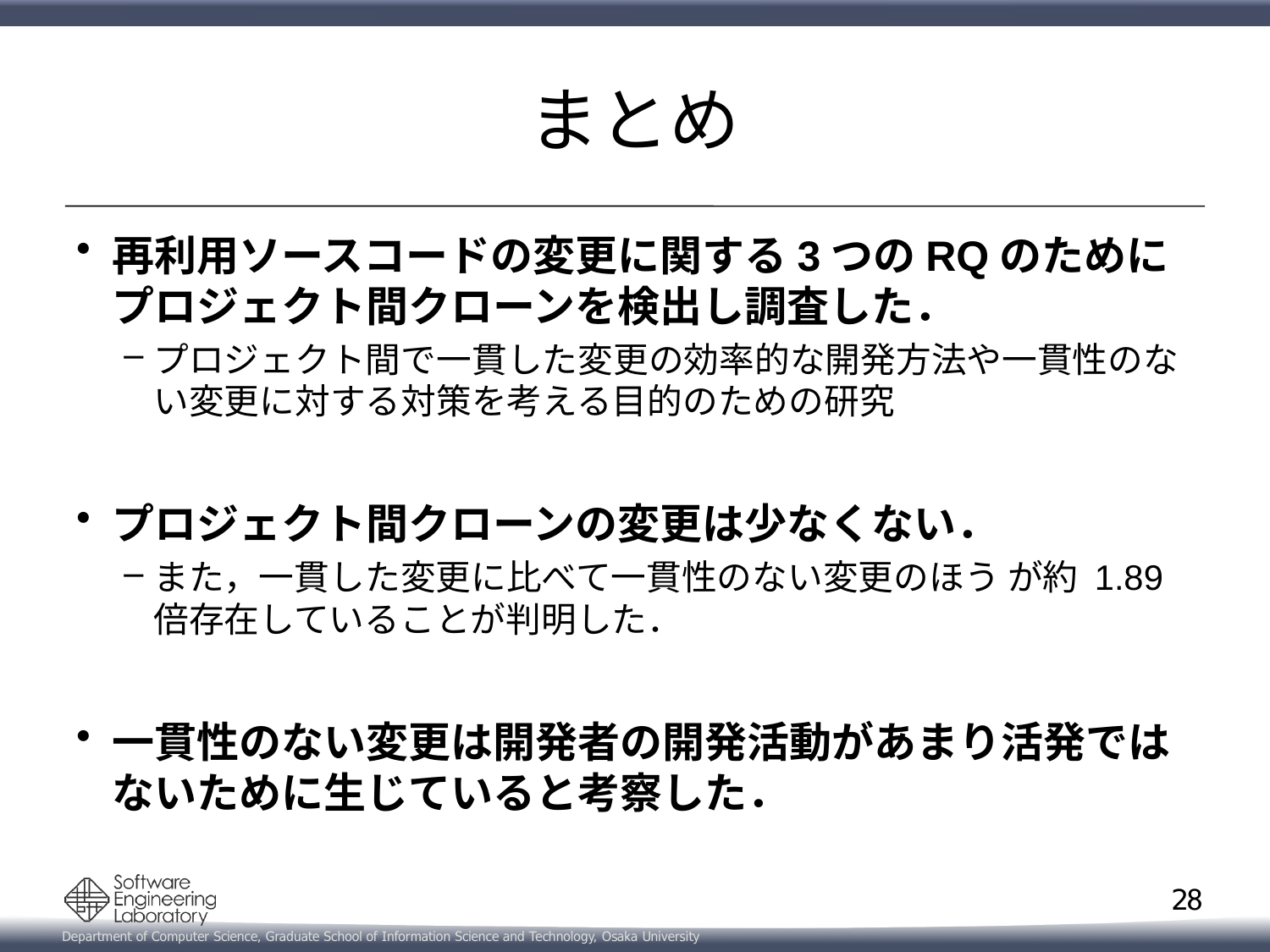

# まとめ
再利用ソースコードの変更に関する3つのRQのためにプロジェクト間クローンを検出し調査した．
プロジェクト間で一貫した変更の効率的な開発方法や一貫性のない変更に対する対策を考える目的のための研究

プロジェクト間クローンの変更は少なくない．
また，一貫した変更に比べて一貫性のない変更のほう が約 1.89 倍存在していることが判明した．

一貫性のない変更は開発者の開発活動があまり活発ではないために生じていると考察した．
28